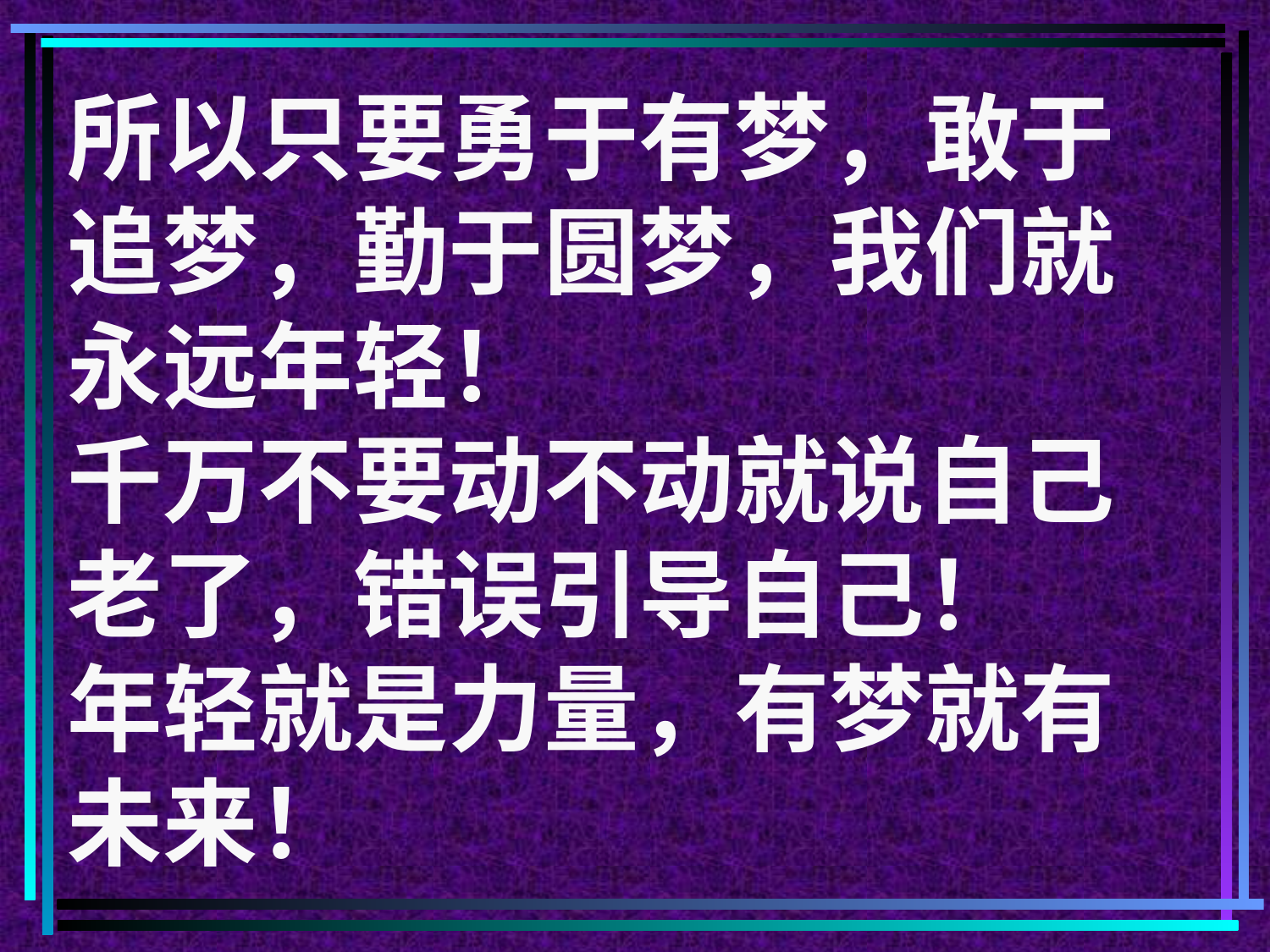

所以只要勇于有梦，敢于追梦，勤于圆梦，我们就永远年轻！
千万不要动不动就说自己老了，错误引导自己！
年轻就是力量，有梦就有未来！